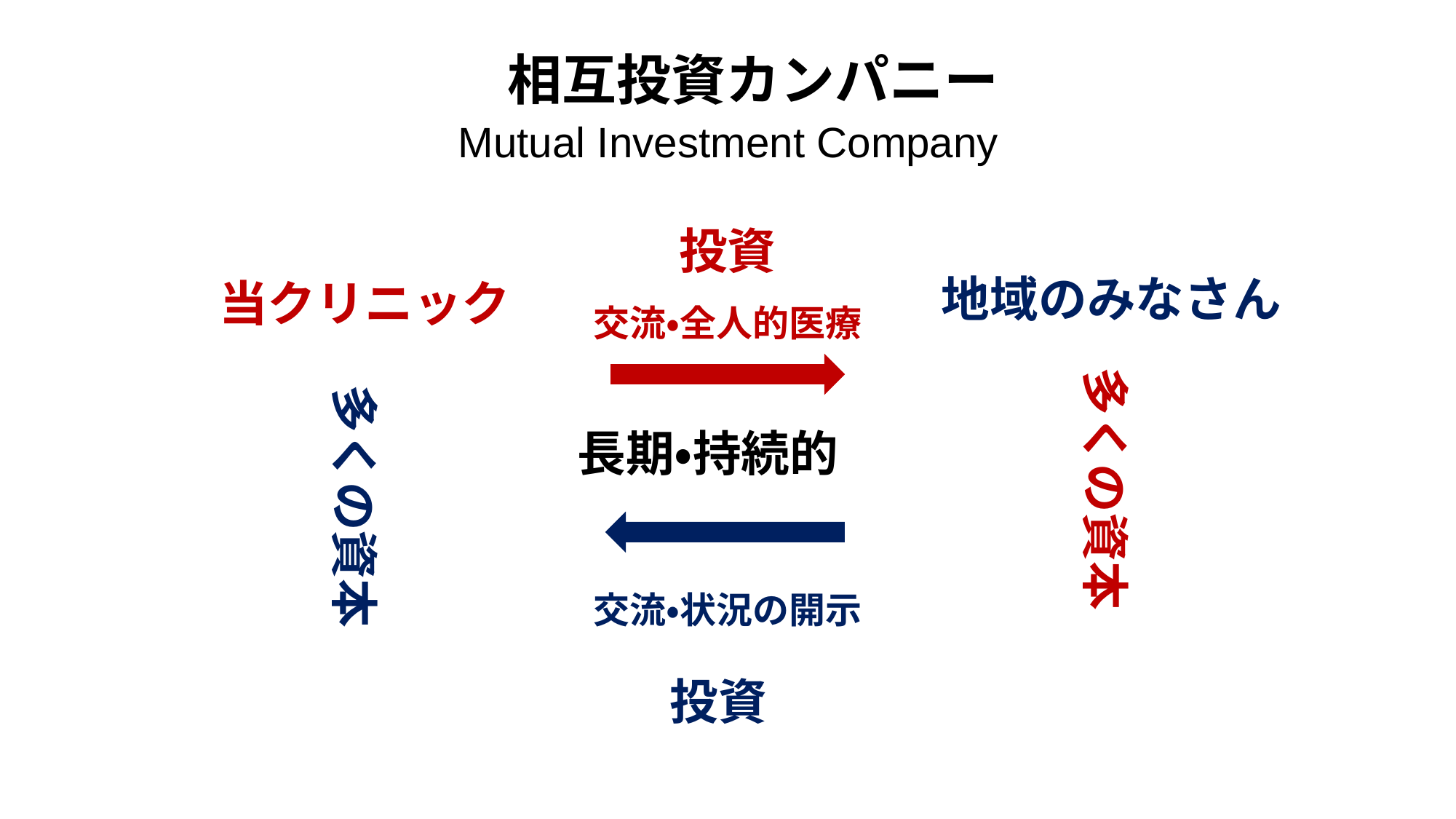

相互投資カンパニー
Mutual Investment Company
投資
交流・全人的医療

地域のみなさん
当クリニック
多くの資本
多くの資本

長期・持続的
交流・状況の開示
投資